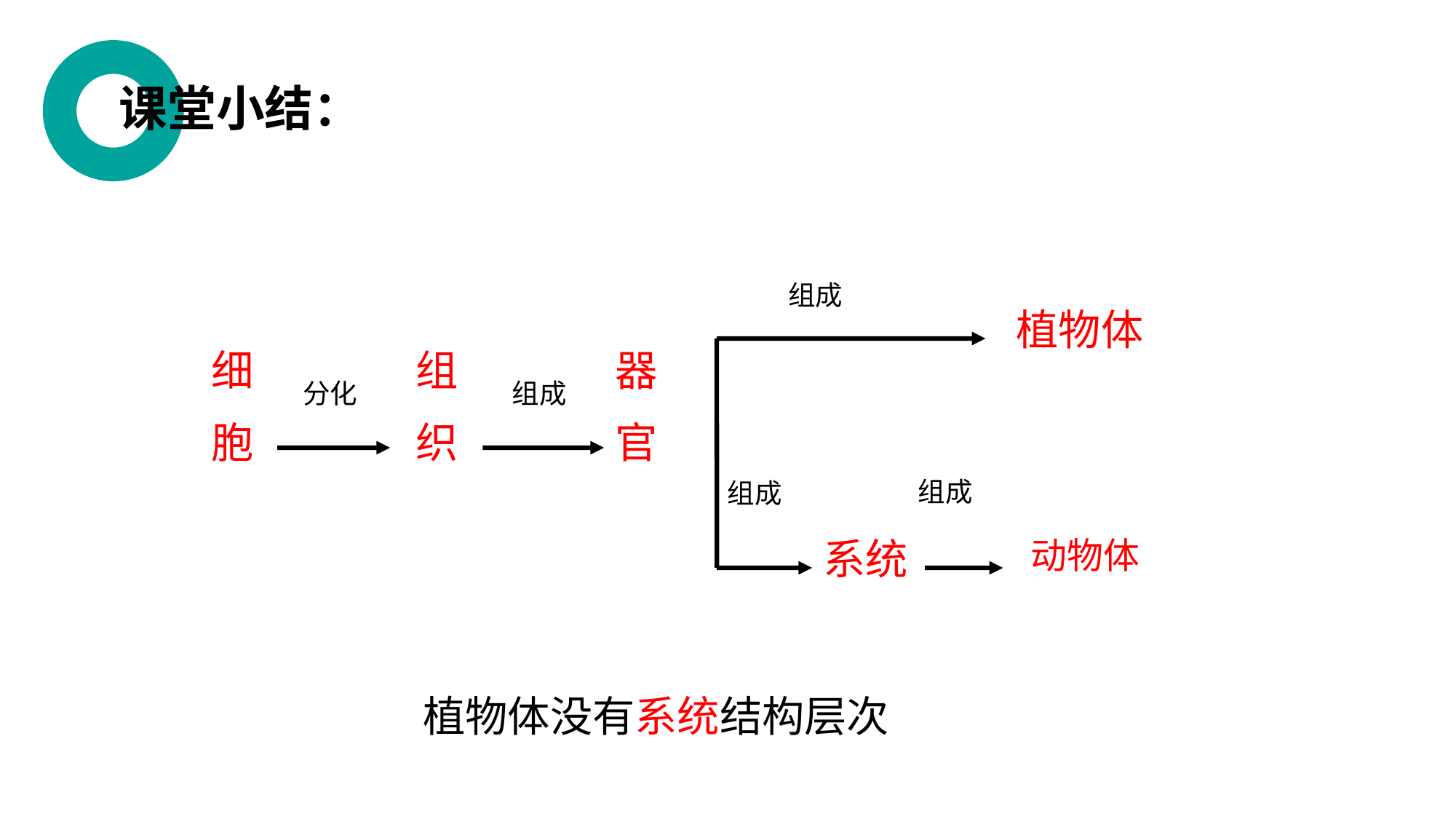

课堂小结：

组成
植物体
细
胞
组
织
器
官

分化
组成

组成
组成
系统
动物体

植物体没有系统结构层次